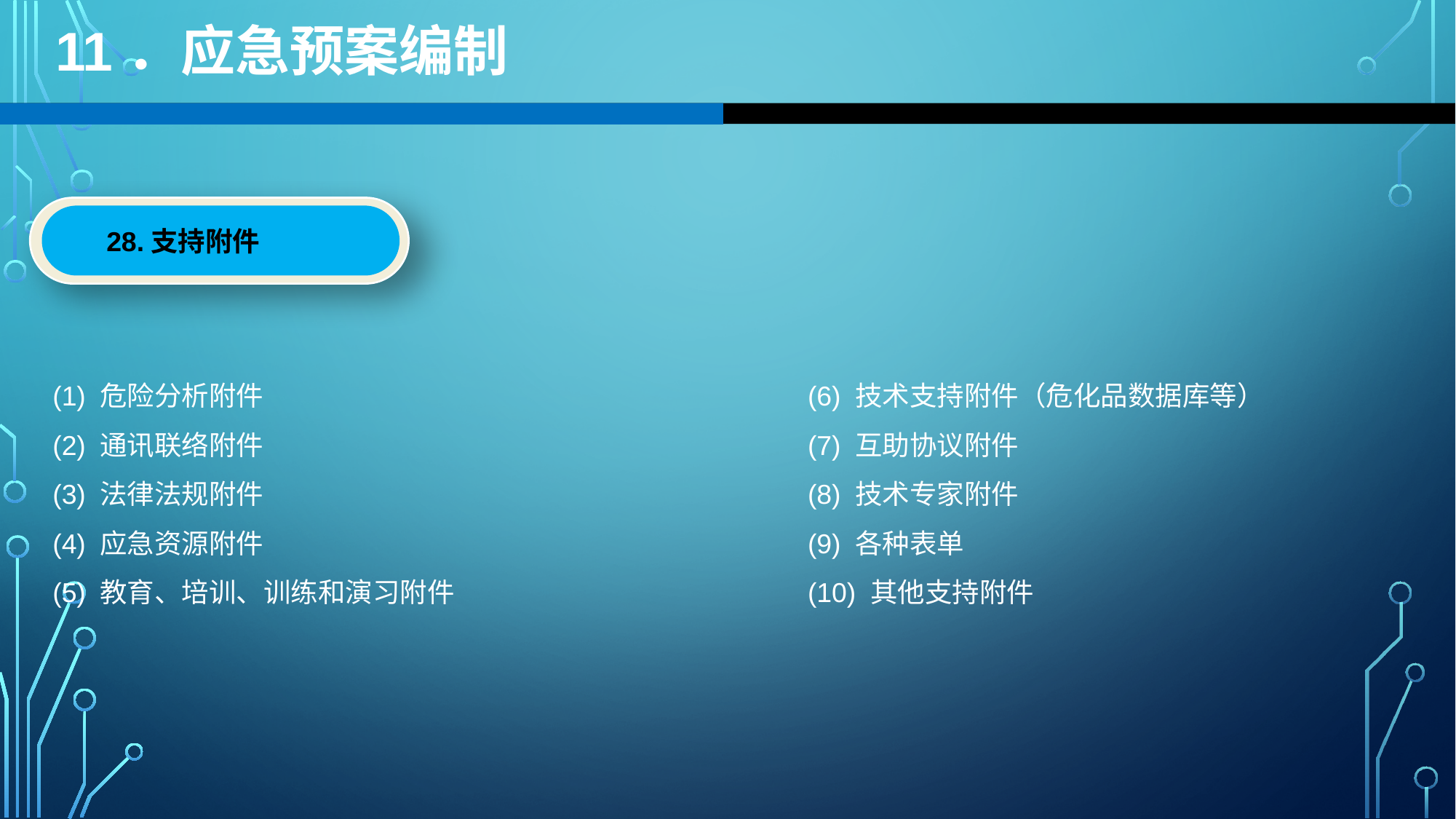

11．应急预案编制

28.支持附件
(1) 危险分析附件
(2) 通讯联络附件
(3) 法律法规附件
(4) 应急资源附件
(5) 教育、培训、训练和演习附件
(6) 技术支持附件（危化品数据库等）
(7) 互助协议附件
(8) 技术专家附件
(9) 各种表单
(10) 其他支持附件